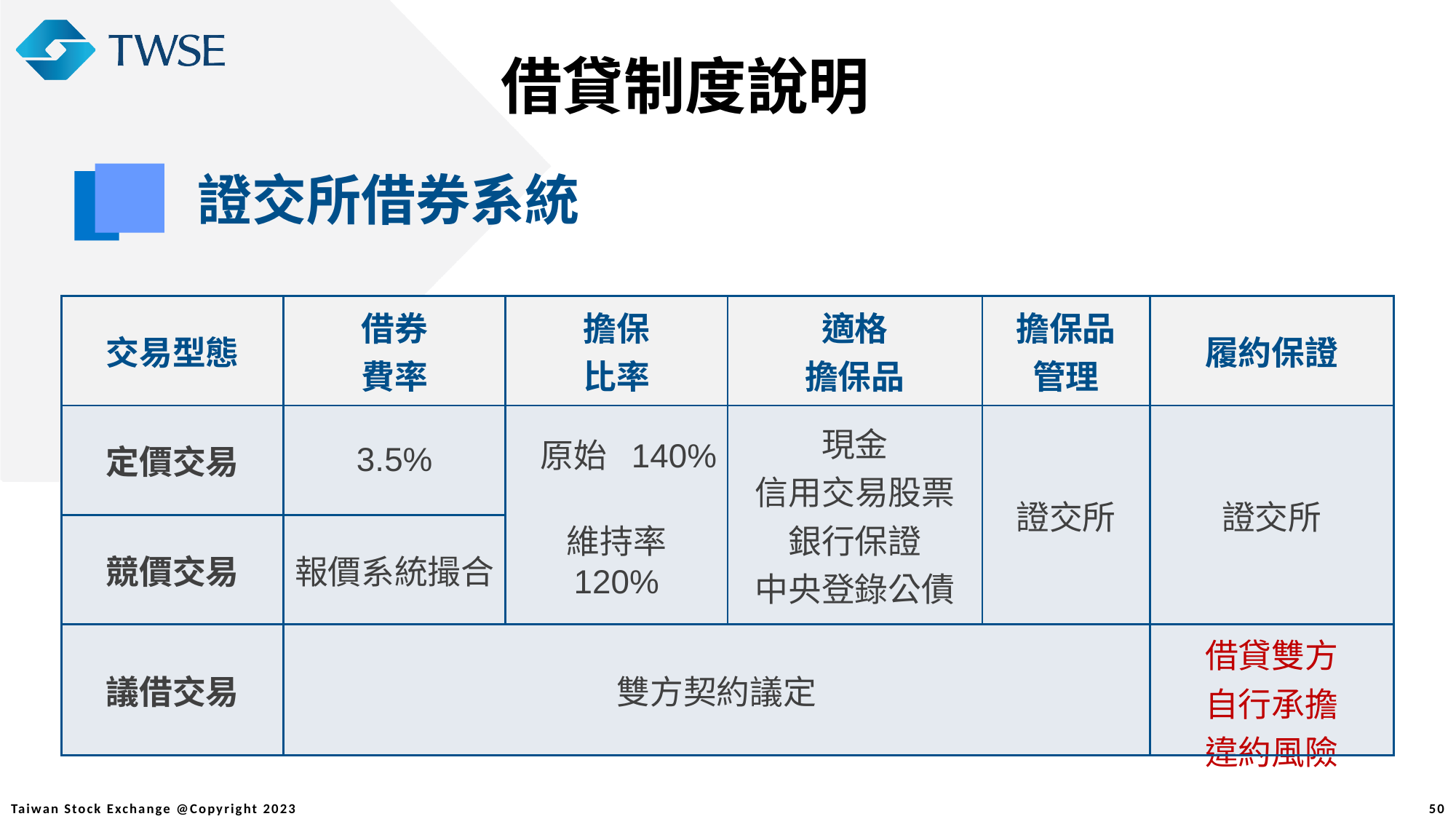

借貸制度說明

證交所借券系統
| 交易型態 | 借券 費率 | 擔保 比率 | 適格 擔保品 | 擔保品 管理 | 履約保證 |
| --- | --- | --- | --- | --- | --- |
| 定價交易 | 3.5% | 原始 140% 維持率 120% | 現金 信用交易股票 銀行保證 中央登錄公債 | 證交所 | 證交所 |
| 競價交易 | 報價系統撮合 |  |  |  |  |
| 議借交易 | 雙方契約議定 |  |  |  | 借貸雙方 自行承擔 違約風險 |
50